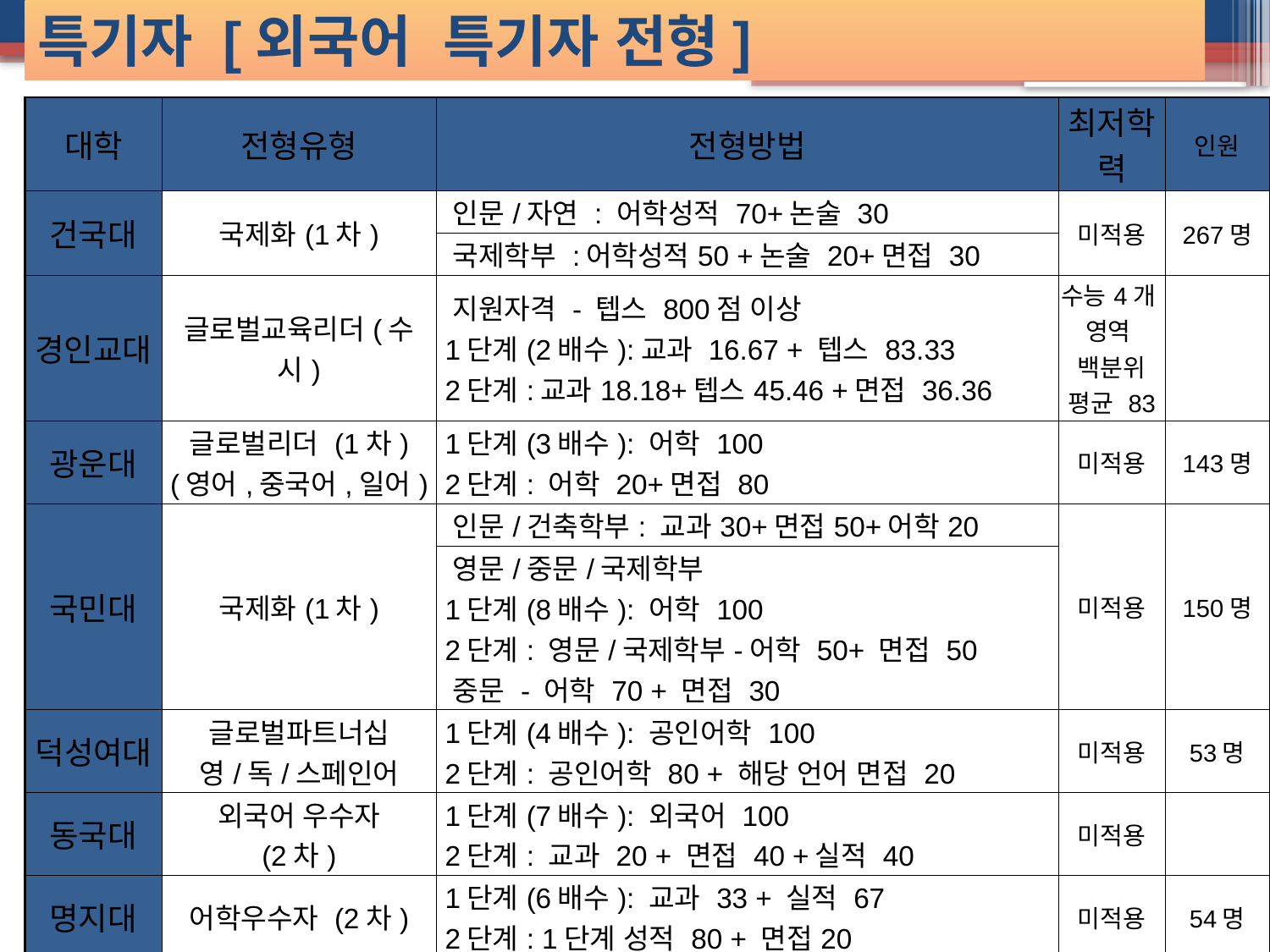

특기자 [외국어  특기자 전형]
| 대학 | 전형유형 | 전형방법 | 최저학력 | 인원 |
| --- | --- | --- | --- | --- |
| 건국대 | 국제화(1차) | 인문/자연 : 어학성적 70+논술 30 | 미적용 | 267명 |
|  |  | 국제학부 :어학성적50 +논술 20+면접 30 |  |  |
| 경인교대 | 글로벌교육리더(수시) | 지원자격 - 텝스 800점 이상 1단계(2배수):교과 16.67 + 텝스 83.33 2단계:교과18.18+텝스45.46 +면접 36.36 | 수능4개 영역 백분위 평균 83 |  |
| 광운대 | 글로벌리더 (1차) (영어,중국어,일어) | 1단계(3배수): 어학 100 2단계: 어학 20+면접 80 | 미적용 | 143명 |
| 국민대 | 국제화(1차) | 인문/건축학부: 교과30+면접50+어학20 | 미적용 | 150명 |
|  |  | 영문/중문/국제학부 1단계(8배수): 어학 100 2단계: 영문/국제학부-어학 50+ 면접 50 중문 - 어학 70 + 면접 30 |  |  |
| 덕성여대 | 글로벌파트너십 영/독/스페인어 | 1단계(4배수): 공인어학 100 2단계: 공인어학 80 + 해당 언어 면접 20 | 미적용 | 53명 |
| 동국대 | 외국어 우수자 (2차) | 1단계(7배수): 외국어 100 2단계: 교과 20 + 면접 40 +실적 40 | 미적용 |  |
| 명지대 | 어학우수자 (2차) | 1단계(6배수): 교과 33 + 실적 67 2단계: 1단계 성적 80 + 면접20 | 미적용 | 54명 |
| 서강대 | 알바트로스인재 (1차) | 1단계(2~4배수): 영어 에세이 100 2단계: 1단계 성적 80 + 서류 20 | 미적용 | 102명 |